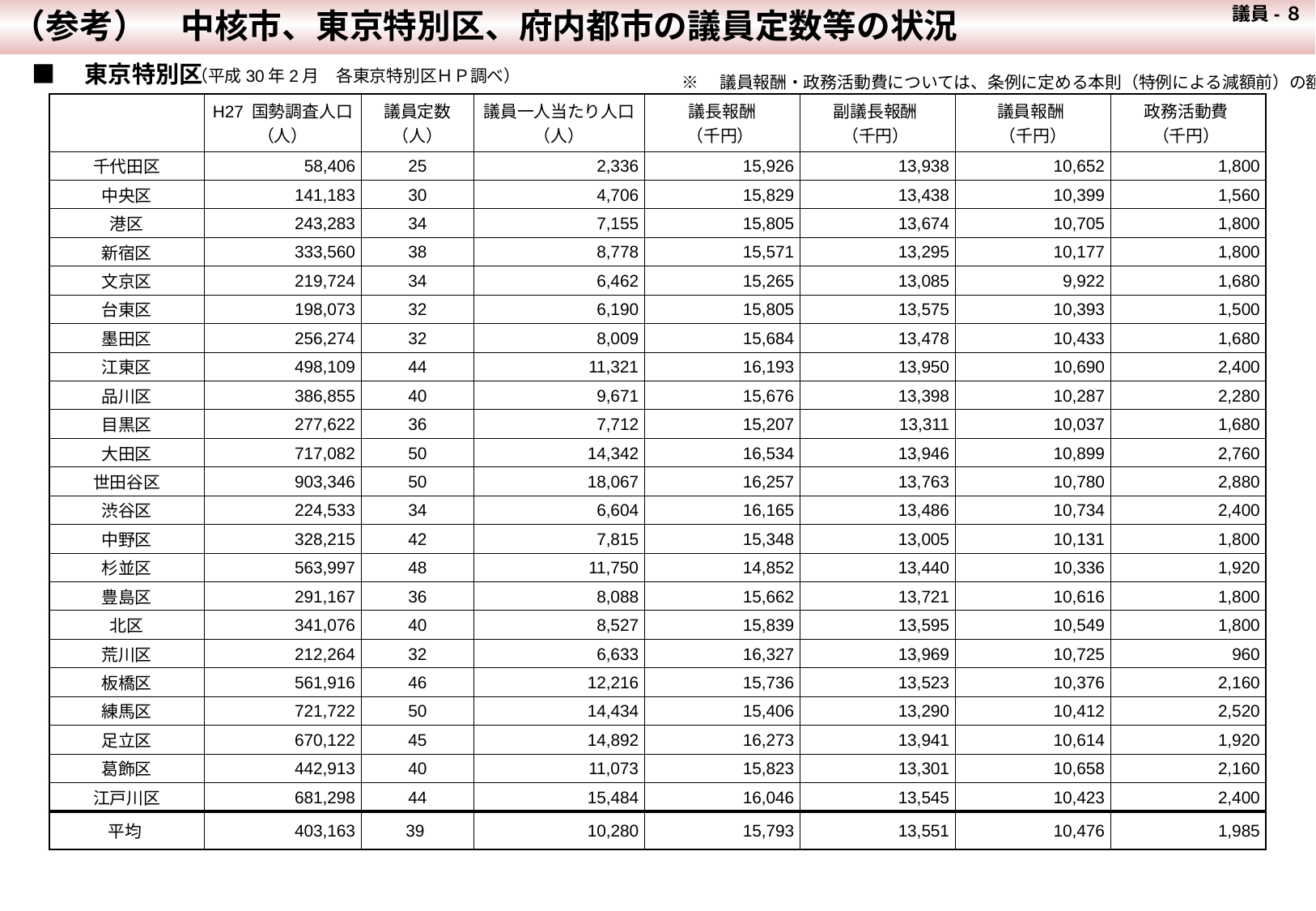

（参考）　中核市、東京特別区、府内都市の議員定数等の状況
 議員-８
■　東京特別区
（平成30年2月　各東京特別区ＨＰ調べ）
※　議員報酬・政務活動費については、条例に定める本則（特例による減額前）の額
|  | H27 国勢調査人口 （人） | 議員定数 （人） | 議員一人当たり人口 （人） | 議長報酬 （千円） | 副議長報酬 （千円） | 議員報酬 （千円） | 政務活動費 （千円） |
| --- | --- | --- | --- | --- | --- | --- | --- |
| 千代田区 | 58,406 | 25 | 2,336 | 15,926 | 13,938 | 10,652 | 1,800 |
| 中央区 | 141,183 | 30 | 4,706 | 15,829 | 13,438 | 10,399 | 1,560 |
| 港区 | 243,283 | 34 | 7,155 | 15,805 | 13,674 | 10,705 | 1,800 |
| 新宿区 | 333,560 | 38 | 8,778 | 15,571 | 13,295 | 10,177 | 1,800 |
| 文京区 | 219,724 | 34 | 6,462 | 15,265 | 13,085 | 9,922 | 1,680 |
| 台東区 | 198,073 | 32 | 6,190 | 15,805 | 13,575 | 10,393 | 1,500 |
| 墨田区 | 256,274 | 32 | 8,009 | 15,684 | 13,478 | 10,433 | 1,680 |
| 江東区 | 498,109 | 44 | 11,321 | 16,193 | 13,950 | 10,690 | 2,400 |
| 品川区 | 386,855 | 40 | 9,671 | 15,676 | 13,398 | 10,287 | 2,280 |
| 目黒区 | 277,622 | 36 | 7,712 | 15,207 | 13,311 | 10,037 | 1,680 |
| 大田区 | 717,082 | 50 | 14,342 | 16,534 | 13,946 | 10,899 | 2,760 |
| 世田谷区 | 903,346 | 50 | 18,067 | 16,257 | 13,763 | 10,780 | 2,880 |
| 渋谷区 | 224,533 | 34 | 6,604 | 16,165 | 13,486 | 10,734 | 2,400 |
| 中野区 | 328,215 | 42 | 7,815 | 15,348 | 13,005 | 10,131 | 1,800 |
| 杉並区 | 563,997 | 48 | 11,750 | 14,852 | 13,440 | 10,336 | 1,920 |
| 豊島区 | 291,167 | 36 | 8,088 | 15,662 | 13,721 | 10,616 | 1,800 |
| 北区 | 341,076 | 40 | 8,527 | 15,839 | 13,595 | 10,549 | 1,800 |
| 荒川区 | 212,264 | 32 | 6,633 | 16,327 | 13,969 | 10,725 | 960 |
| 板橋区 | 561,916 | 46 | 12,216 | 15,736 | 13,523 | 10,376 | 2,160 |
| 練馬区 | 721,722 | 50 | 14,434 | 15,406 | 13,290 | 10,412 | 2,520 |
| 足立区 | 670,122 | 45 | 14,892 | 16,273 | 13,941 | 10,614 | 1,920 |
| 葛飾区 | 442,913 | 40 | 11,073 | 15,823 | 13,301 | 10,658 | 2,160 |
| 江戸川区 | 681,298 | 44 | 15,484 | 16,046 | 13,545 | 10,423 | 2,400 |
| 平均 | 403,163 | 39 | 10,280 | 15,793 | 13,551 | 10,476 | 1,985 |